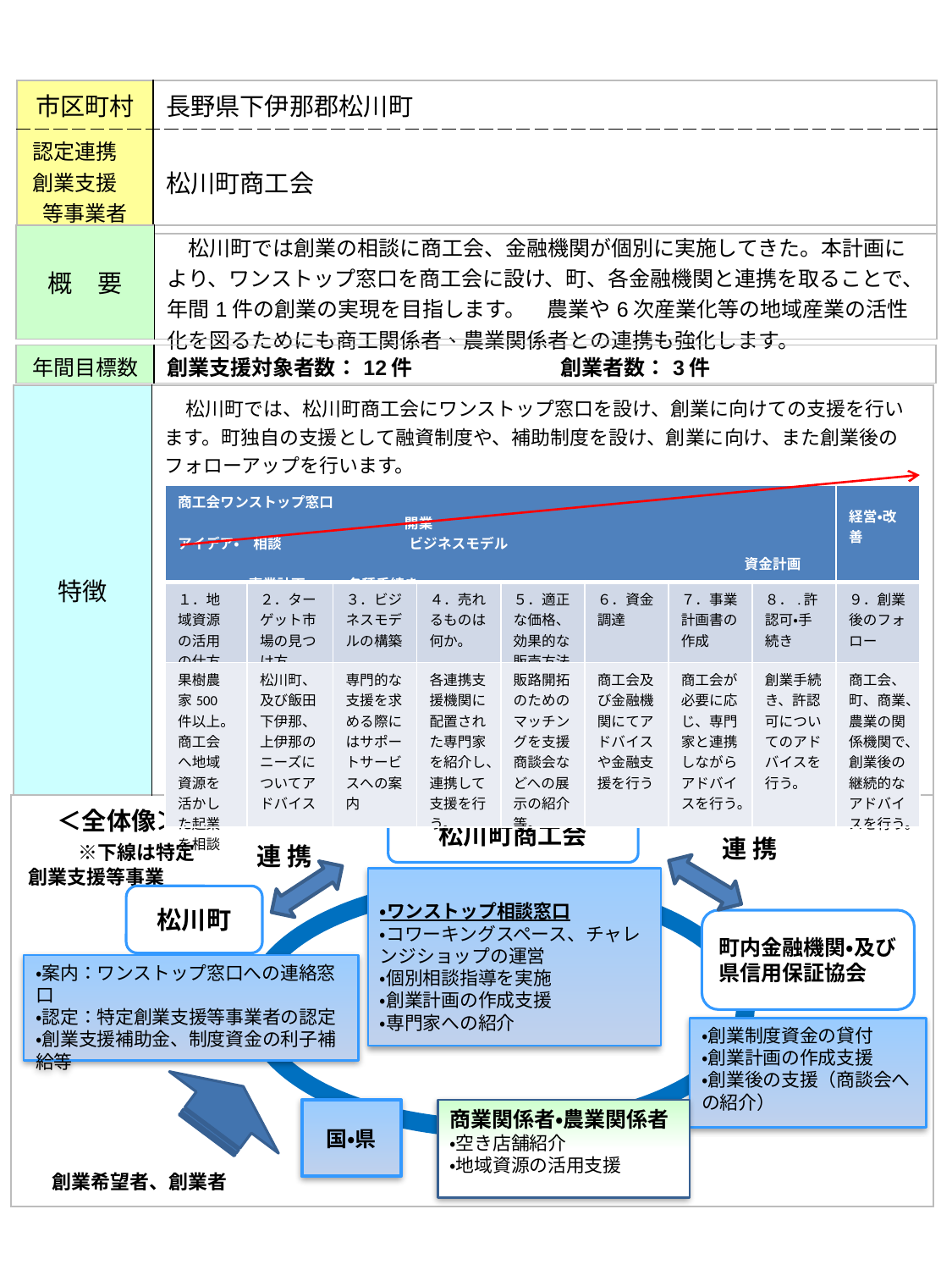

| 市区町村 | 長野県下伊那郡松川町 |
| --- | --- |
| 認定連携　創業支援　等事業者 | 松川町商工会 |
| 概　要 | 松川町では創業の相談に商工会、金融機関が個別に実施してきた。本計画により、ワンストップ窓口を商工会に設け、町、各金融機関と連携を取ることで、年間1件の創業の実現を目指します。　農業や6次産業化等の地域産業の活性化を図るためにも商工関係者、農業関係者との連携も強化します。 |
| --- | --- |
| 年間目標数 | 創業支援対象者数：12件　　　　　　　創業者数：3件 |
| --- | --- |
| 特徴 | 松川町では、松川町商工会にワンストップ窓口を設け、創業に向けての支援を行います。町独自の支援として融資制度や、補助制度を設け、創業に向け、また創業後のフォローアップを行います。 |
| --- | --- |
| 商工会ワンストップ窓口　　　　　　　　　　　　　　　　　　　　　　　　　　　　　　　　　　　　　　　　　　　　　　　　　　開業 アイデア・　相談　　　　　　　　　ビジネスモデル　　　　　　　　　　　 　　　　　　　　　　　　　　　　　　　　　　　　　　　　　　　　　　　　　　　　資金計画　　　　　　事業計画　　　各種手続き |  |  |  |  |  |  |  | 経営・改善 |
| --- | --- | --- | --- | --- | --- | --- | --- | --- |
| １．地域資源の活用の仕方 | ２．ターゲット市場の見つけ方 | ３．ビジネスモデルの構築 | ４．売れるものは何か。 | ５．適正な価格、効果的な販売方法 | ６．資金調達 | ７．事業計画書の作成 | ８．.許認可・手続き | ９．創業後のフォロー |
| 果樹農家500件以上。商工会へ地域資源を活かした起業を相談 | 松川町、及び飯田下伊那、上伊那のニーズについてアドバイス | 専門的な支援を求める際にはサポートサービスへの案内 | 各連携支援機関に配置された専門家を紹介し、連携して支援を行う。 | 販路開拓のためのマッチングを支援商談会などへの展示の紹介等。 | 商工会及び金融機関にてアドバイスや金融支援を行う | 商工会が必要に応じ、専門家と連携しながらアドバイスを行う。 | 創業手続き、許認可についてのアドバイスを行う。 | 商工会、町、商業、農業の関係機関で、創業後の継続的なアドバイスを行う。 |
|  |
| --- |
    ＜全体像＞　　　※下線は特定創業支援等事業
松川町商工会
連 携
連 携

・ワンストップ相談窓口
・コワーキングスペース、チャレンジショップの運営
・個別相談指導を実施
・創業計画の作成支援
・専門家への紹介

松川町
町内金融機関・及び県信用保証協会
・案内：ワンストップ窓口への連絡窓口
・認定：特定創業支援等事業者の認定
・創業支援補助金、制度資金の利子補給等
・創業制度資金の貸付
・創業計画の作成支援
・創業後の支援（商談会への紹介）

国・県
商業関係者・農業関係者
・空き店舗紹介
・地域資源の活用支援
創業希望者、創業者